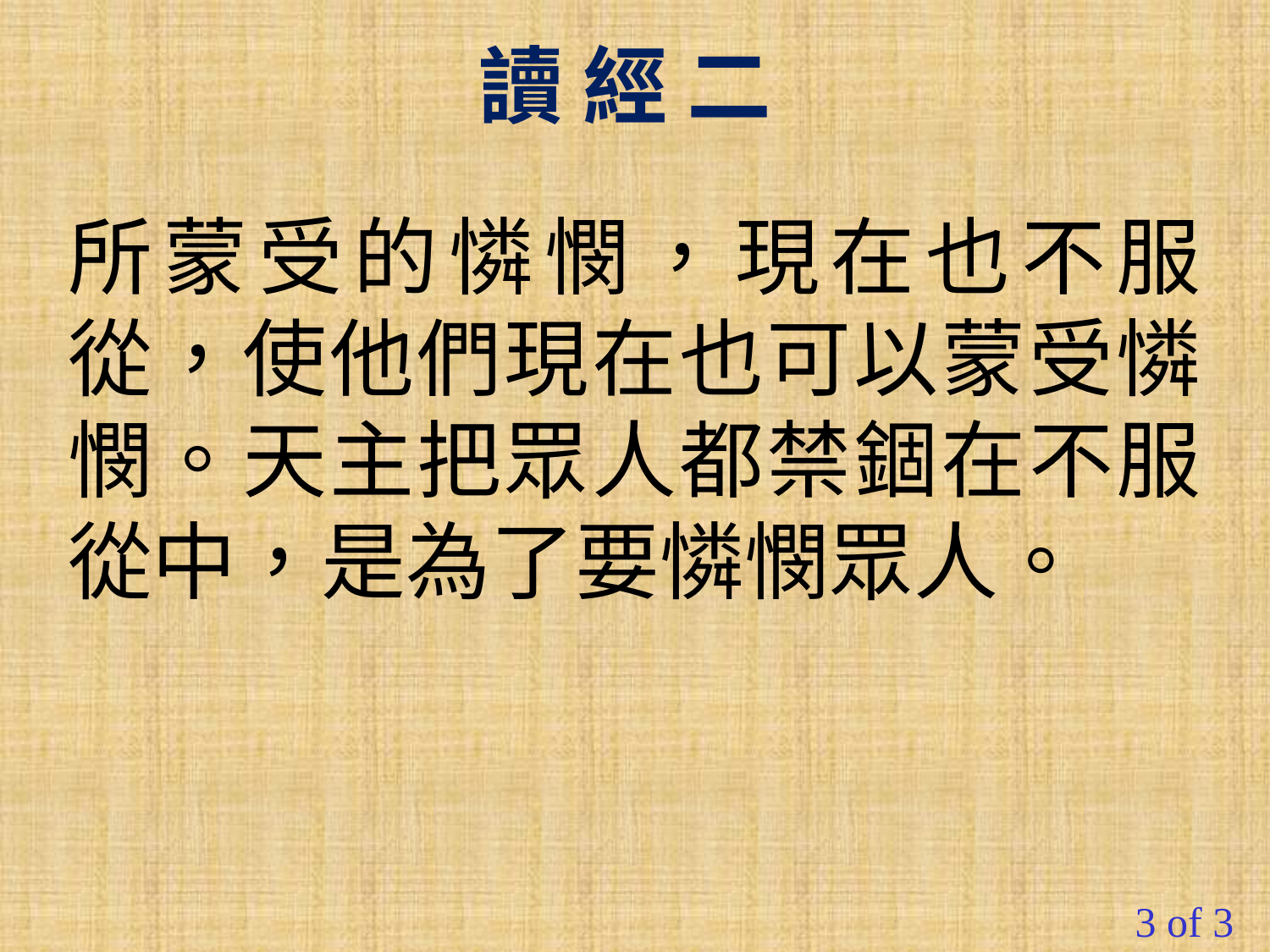

讀 經 二

所蒙受的憐憫，現在也不服從，使他們現在也可以蒙受憐憫。天主把眾人都禁錮在不服從中，是為了要憐憫眾人。
3 of 3